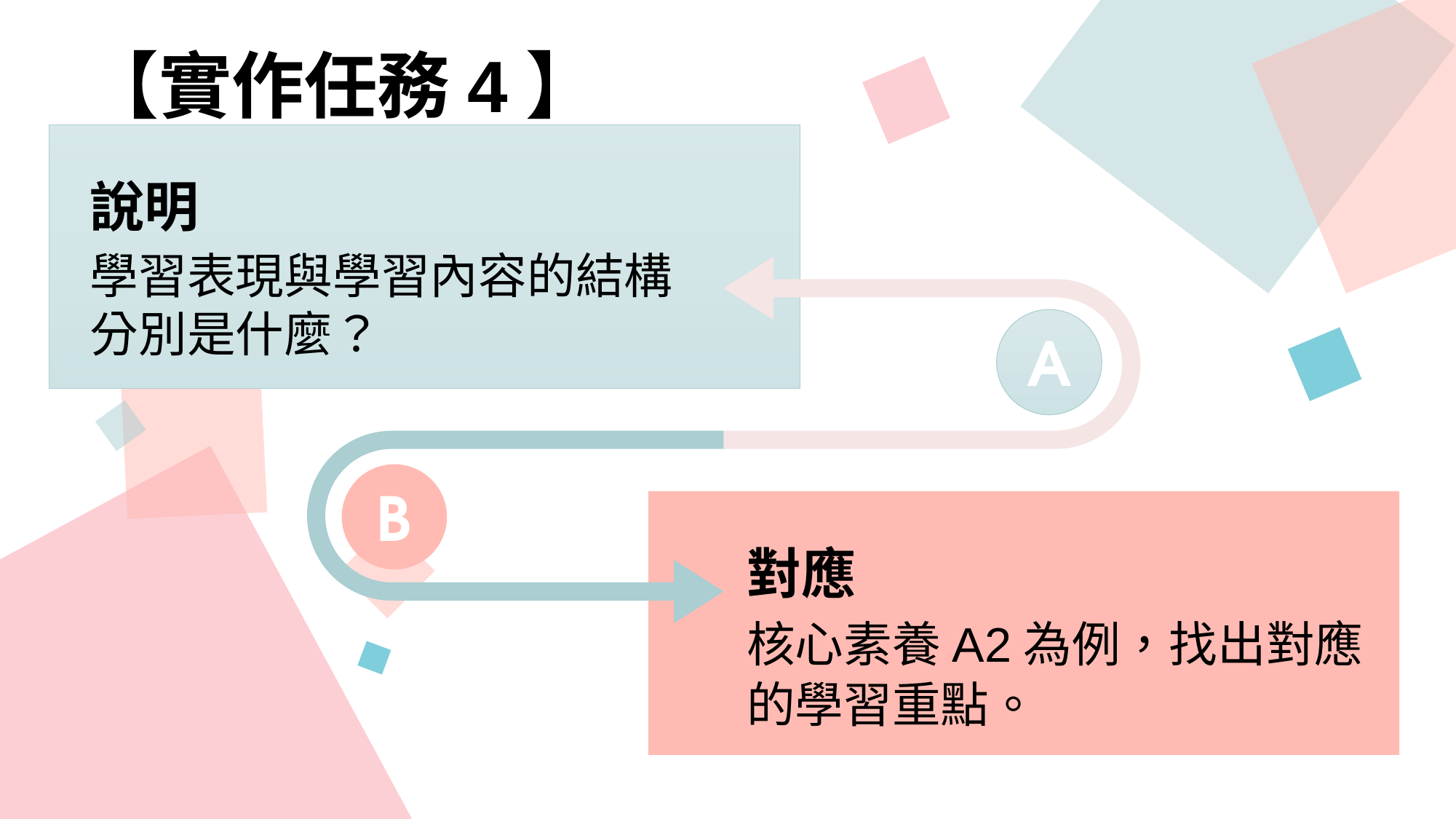

【實作任務4】

說明
學習表現與學習內容的結構分別是什麼？
A

B

對應
核心素養A2為例，找出對應的學習重點。